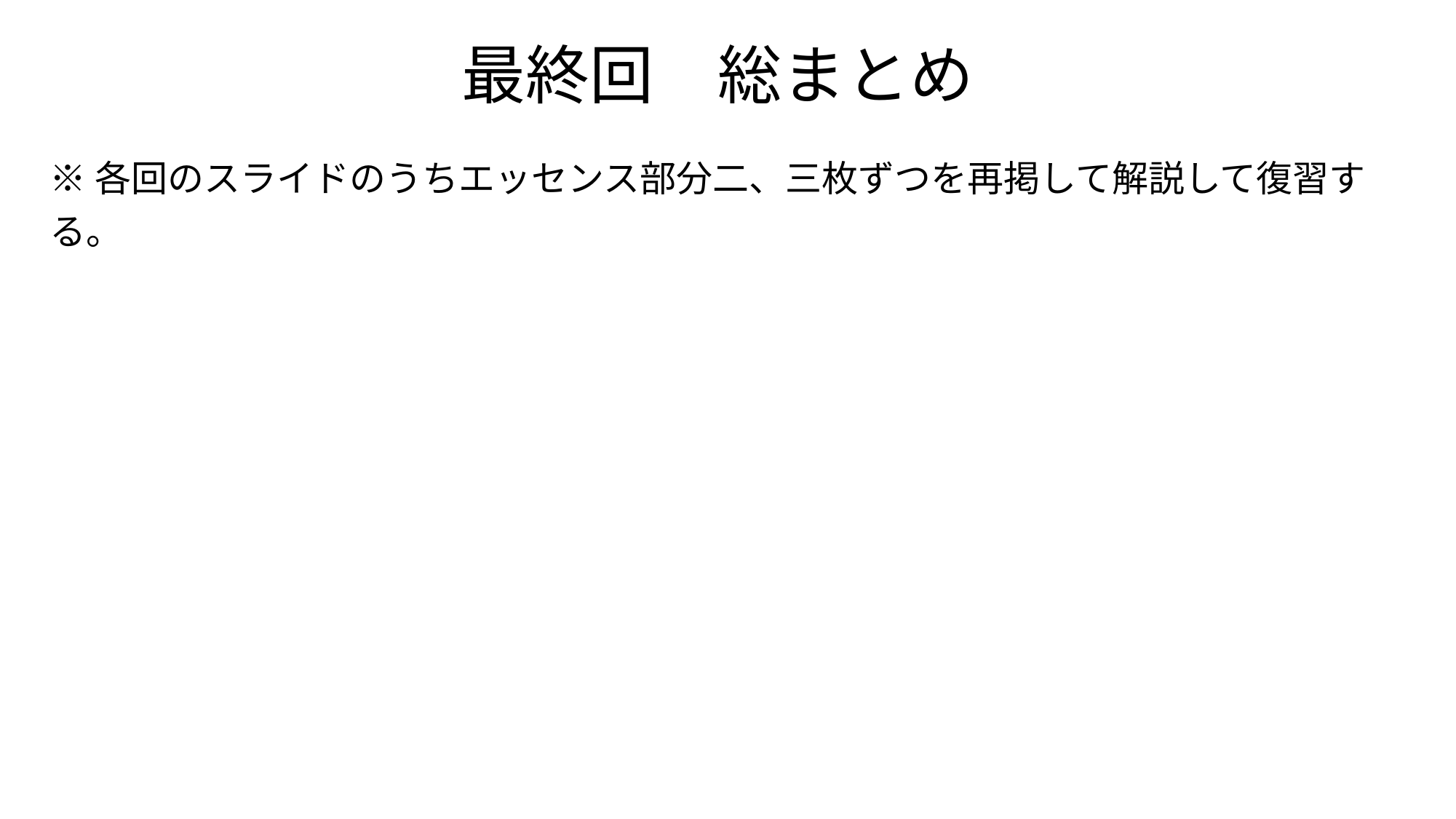

# 最終回　総まとめ
※各回のスライドのうちエッセンス部分二、三枚ずつを再掲して解説して復習する。